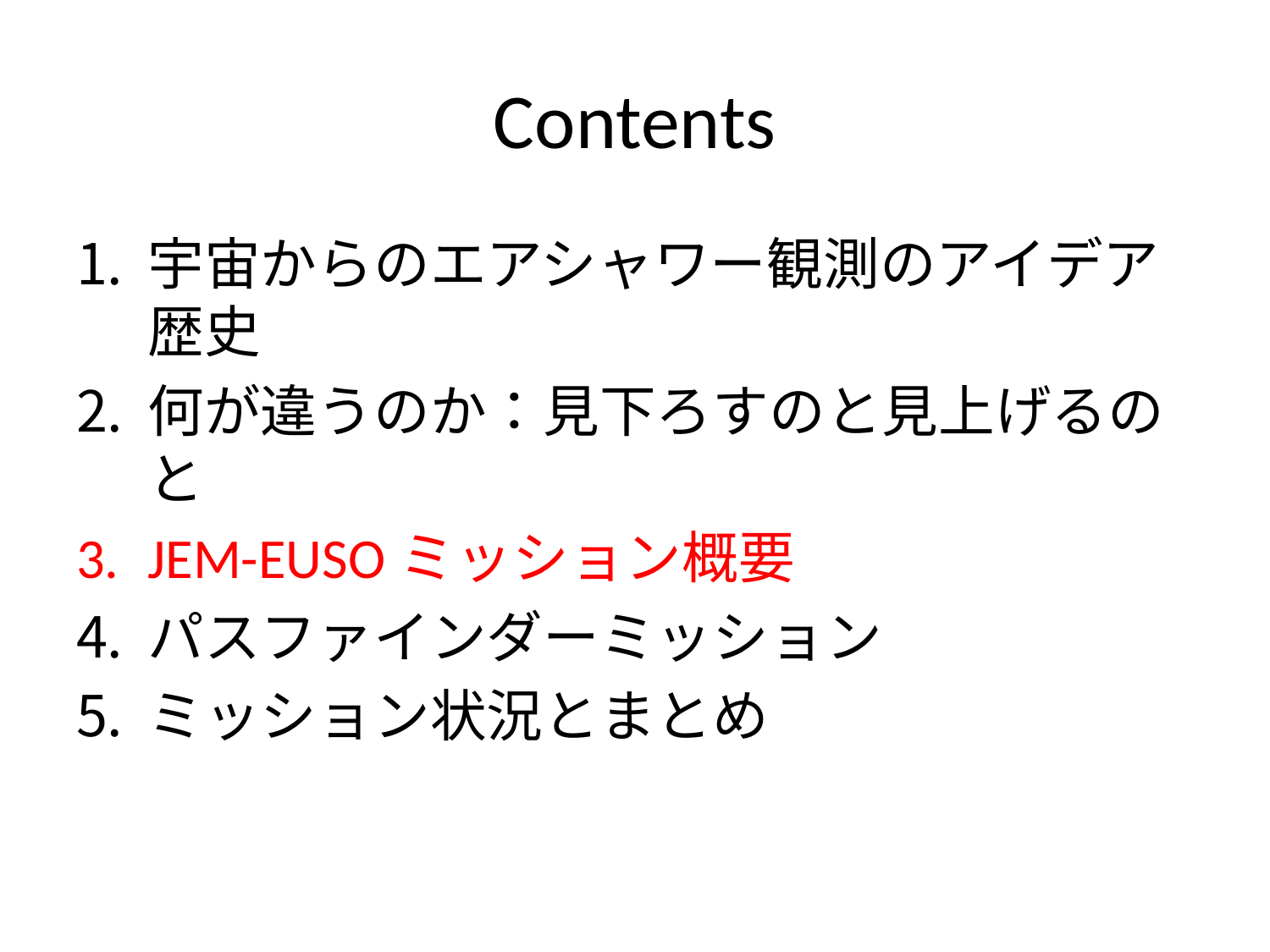

# Contents
宇宙からのエアシャワー観測のアイデア歴史
何が違うのか：見下ろすのと見上げるのと
JEM-EUSOミッション概要
パスファインダーミッション
ミッション状況とまとめ